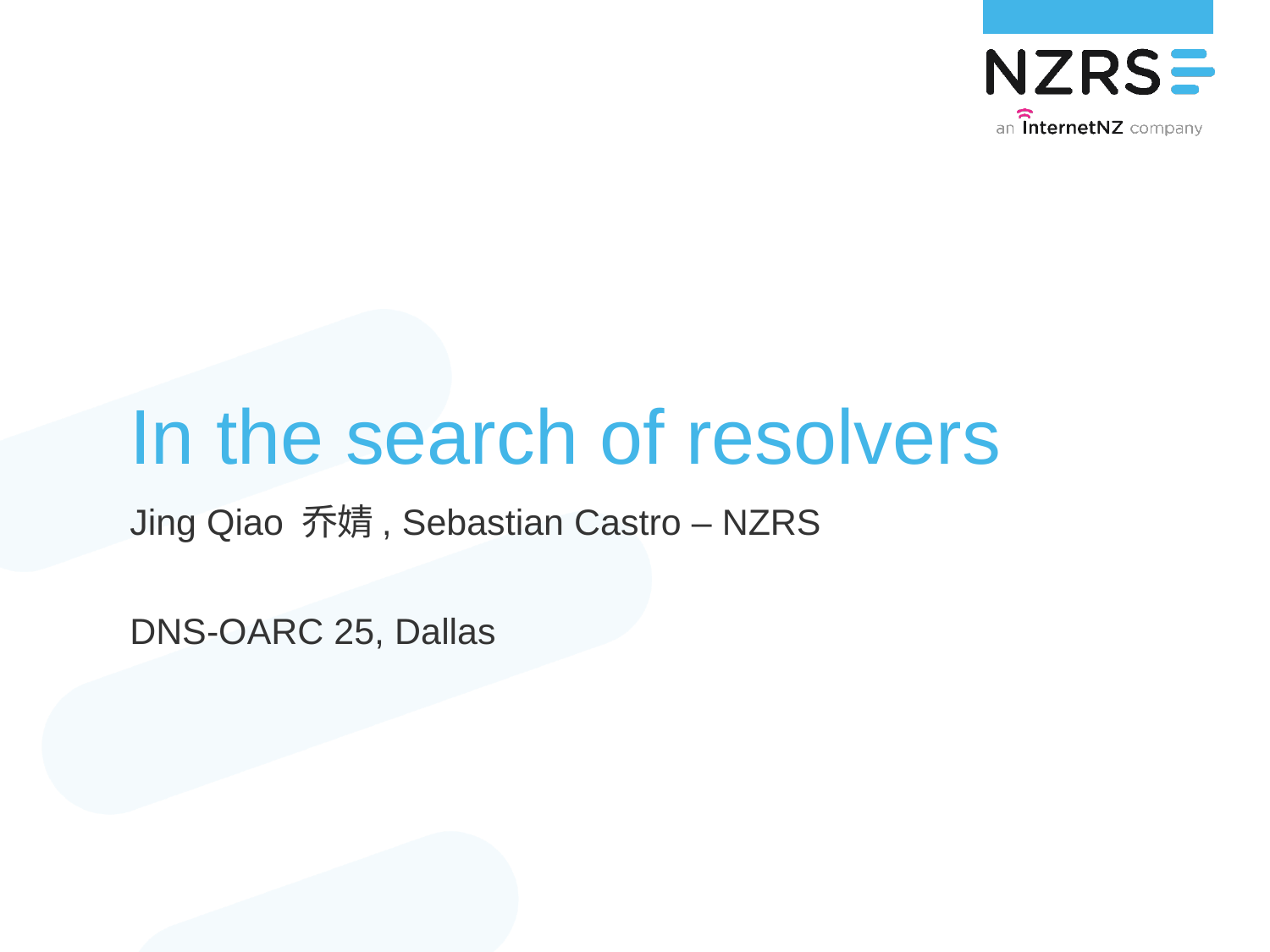

# In the search of resolvers
Jing Qiao 乔婧, Sebastian Castro – NZRS

DNS-OARC 25, Dallas